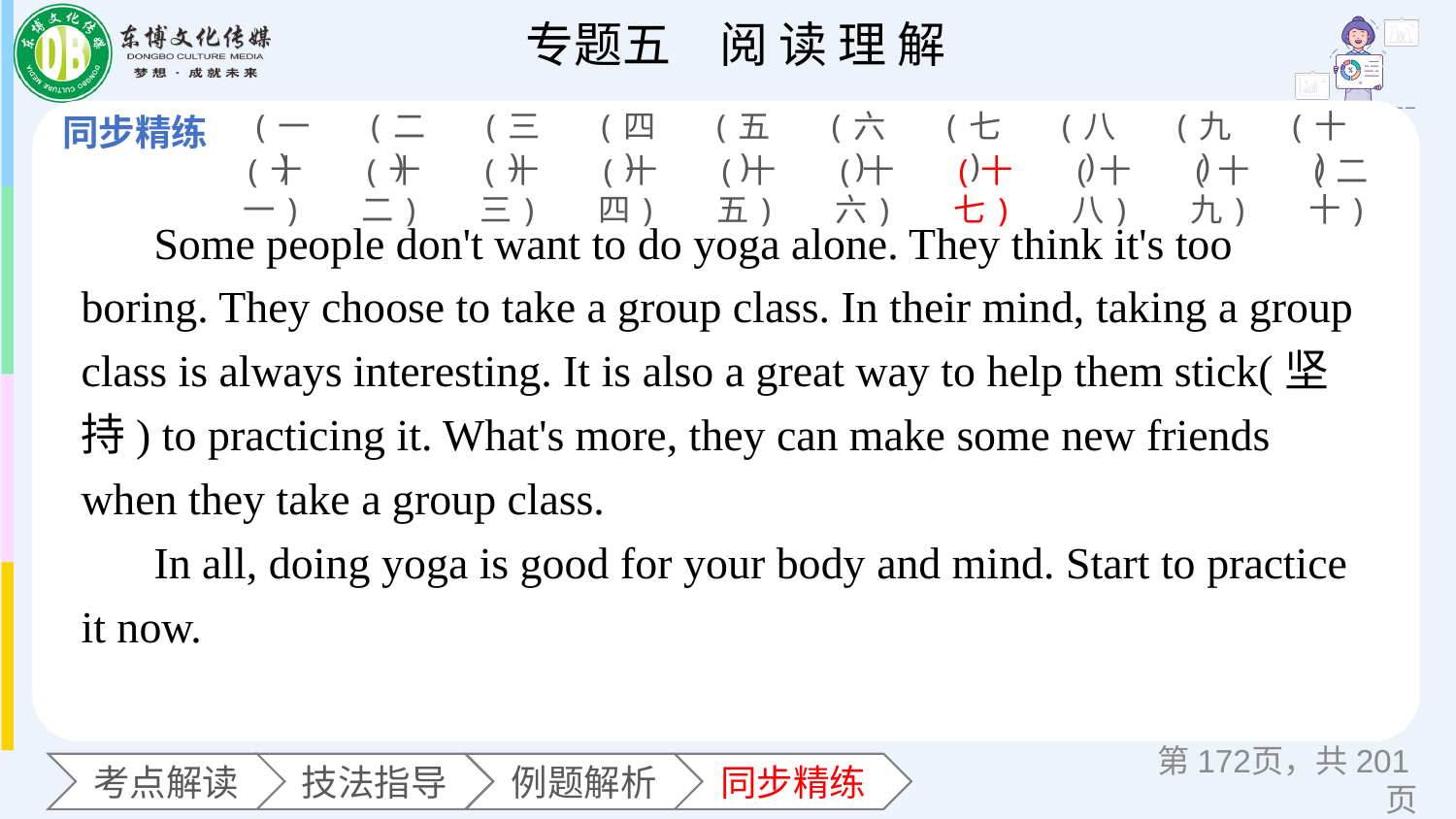

(一)
(二)
(三)
(四)
(五)
(六)
(七)
(八)
(九)
(十)
(十一)
(十二)
(十三)
(十四)
(十五)
(十六)
(十七)
(十八)
(十九)
(二十)
Some people don't want to do yoga alone. They think it's too boring. They choose to take a group class. In their mind, taking a group class is always interesting. It is also a great way to help them stick(坚持) to practicing it. What's more, they can make some new friends when they take a group class.
In all, doing yoga is good for your body and mind. Start to practice it now.
第172页，共201页